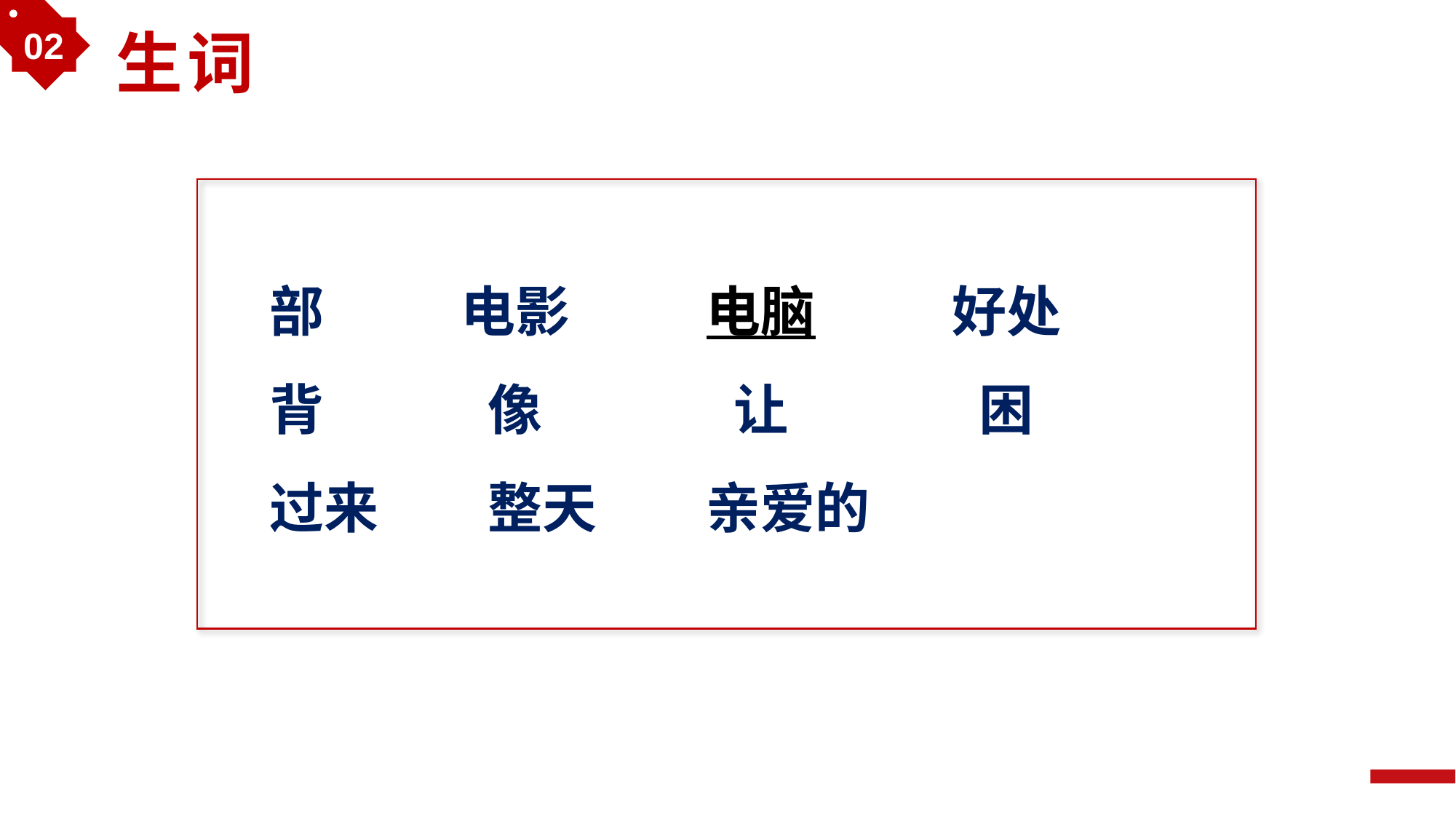

02
生词

部     电影     电脑     好处
背      像       让       困
过来    整天    亲爱的